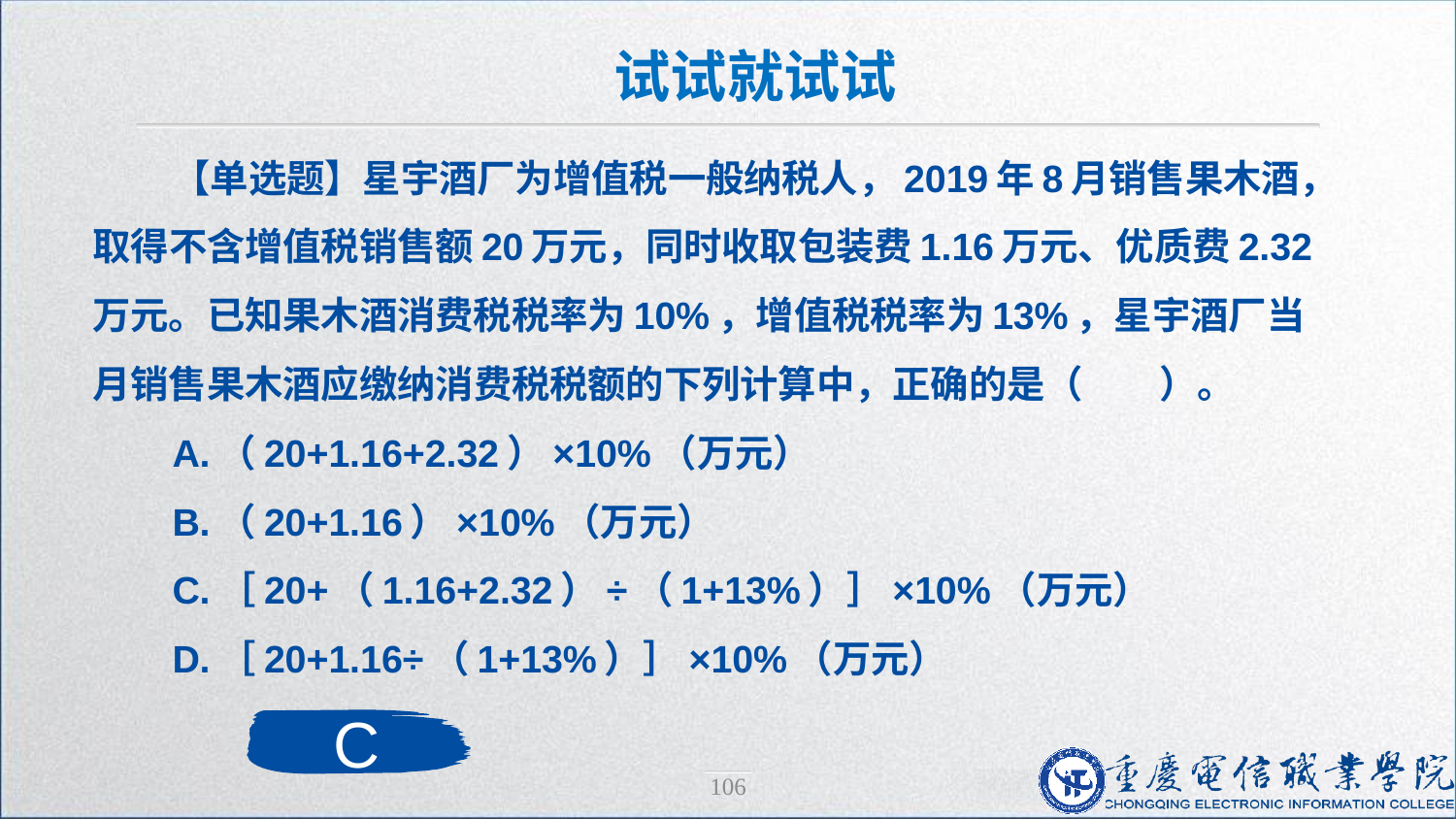

试试就试试
【单选题】星宇酒厂为增值税一般纳税人，2019年8月销售果木酒，取得不含增值税销售额20万元，同时收取包装费1.16万元、优质费2.32万元。已知果木酒消费税税率为10%，增值税税率为13%，星宇酒厂当月销售果木酒应缴纳消费税税额的下列计算中，正确的是（　　）。
A.（20+1.16+2.32）×10%（万元）
B.（20+1.16）×10%（万元）
C.［20+（1.16+2.32）÷（1+13%）］×10%（万元）
D.［20+1.16÷（1+13%）］×10%（万元）

C
106